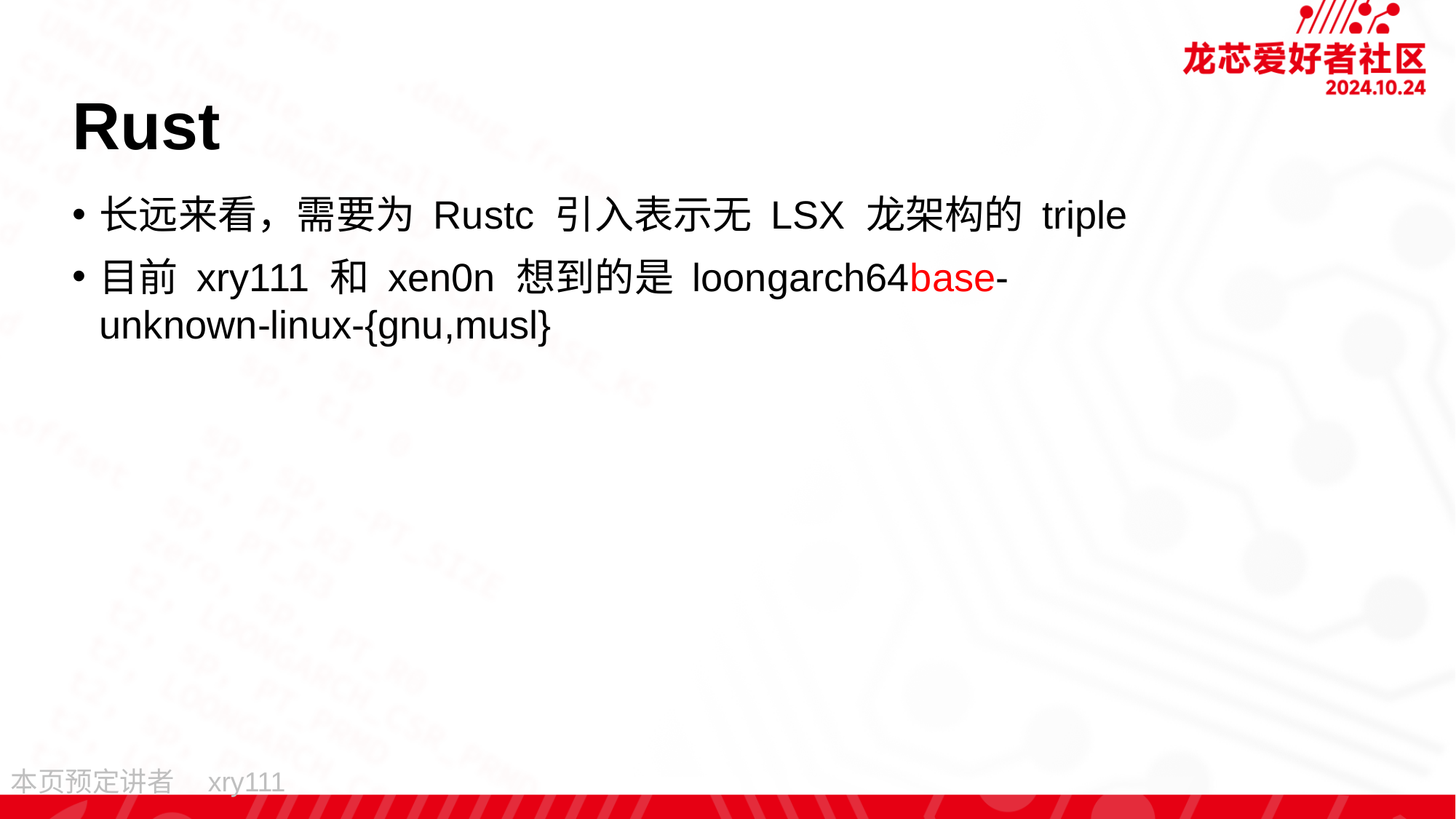

# Rust
长远来看，需要为 Rustc 引入表示无 LSX 龙架构的 triple
目前 xry111 和 xen0n 想到的是 loongarch64base-unknown-linux-{gnu,musl}
xry111